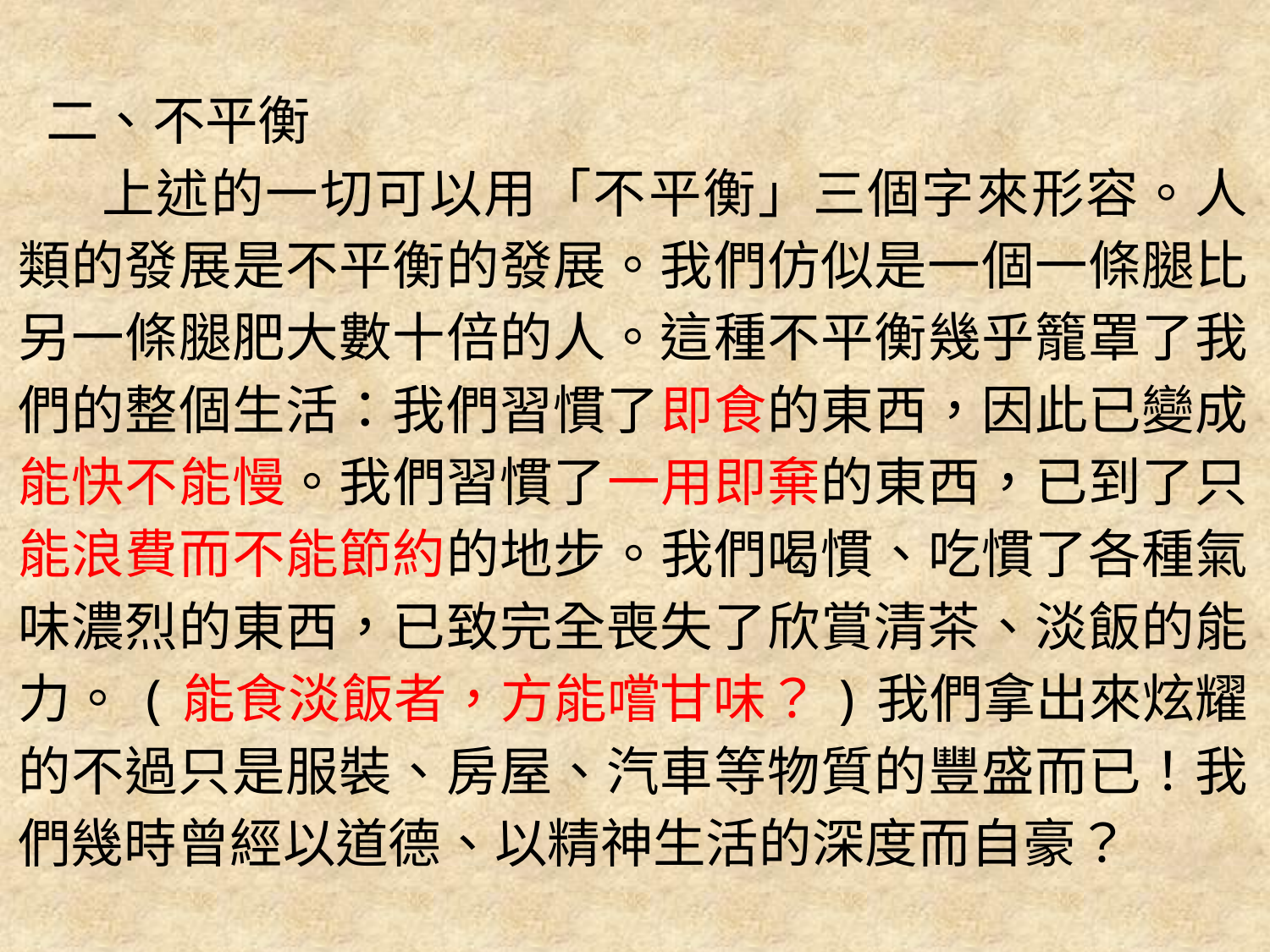

二、不平衡
   上述的一切可以用「不平衡」三個字來形容。人類的發展是不平衡的發展。我們仿似是一個一條腿比另一條腿肥大數十倍的人。這種不平衡幾乎籠罩了我們的整個生活：我們習慣了即食的東西，因此已變成能快不能慢。我們習慣了一用即棄的東西，已到了只能浪費而不能節約的地步。我們喝慣、吃慣了各種氣味濃烈的東西，已致完全喪失了欣賞清茶、淡飯的能力。(能食淡飯者，方能嚐甘味？)我們拿出來炫耀的不過只是服裝、房屋、汽車等物質的豐盛而已！我們幾時曾經以道德、以精神生活的深度而自豪？